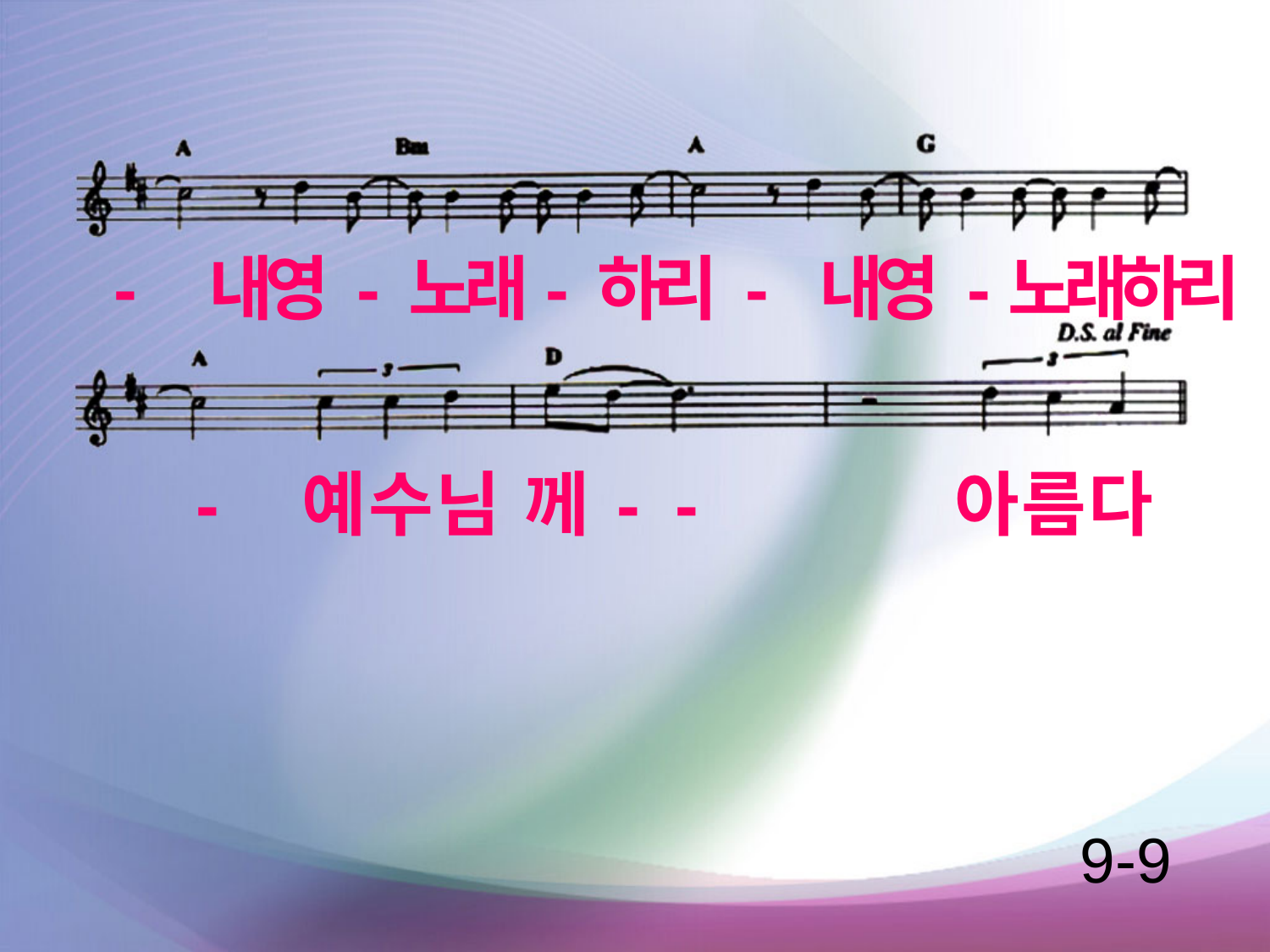

-     내영 - 노래- 하리 -   내영 -노래하리
-      예 수 님   께 -    -                      아 름 다
9-9